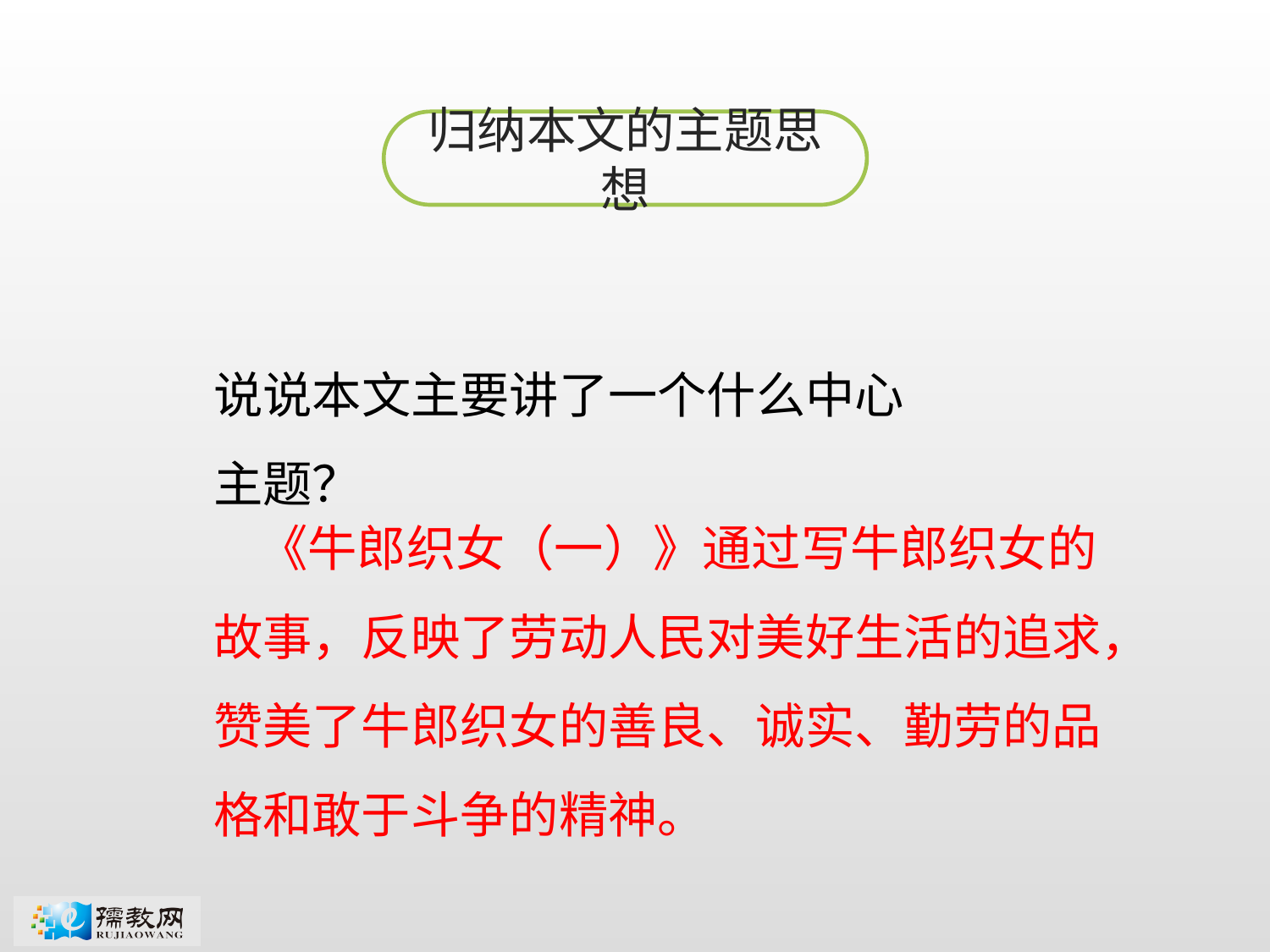

归纳本文的主题思想
说说本文主要讲了一个什么中心主题？
   《牛郎织女（一）》通过写牛郎织女的故事，反映了劳动人民对美好生活的追求，赞美了牛郎织女的善良、诚实、勤劳的品格和敢于斗争的精神。